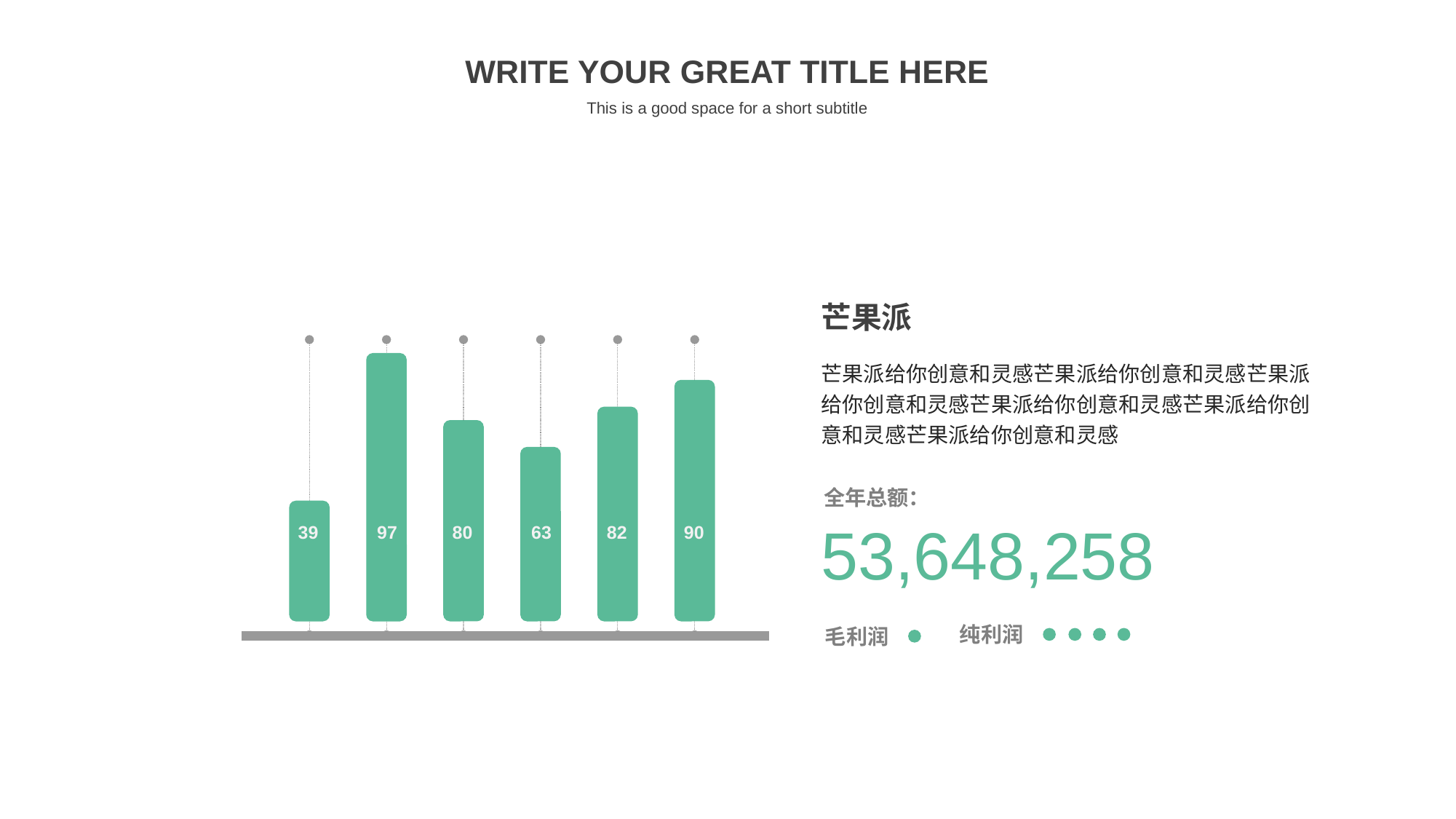

WRITE YOUR GREAT TITLE HERE
This is a good space for a short subtitle
芒果派

芒果派给你创意和灵感芒果派给你创意和灵感芒果派给你创意和灵感芒果派给你创意和灵感芒果派给你创意和灵感芒果派给你创意和灵感

全年总额：
53,648,258
39
97
80
63
82
90
纯利润
毛利润